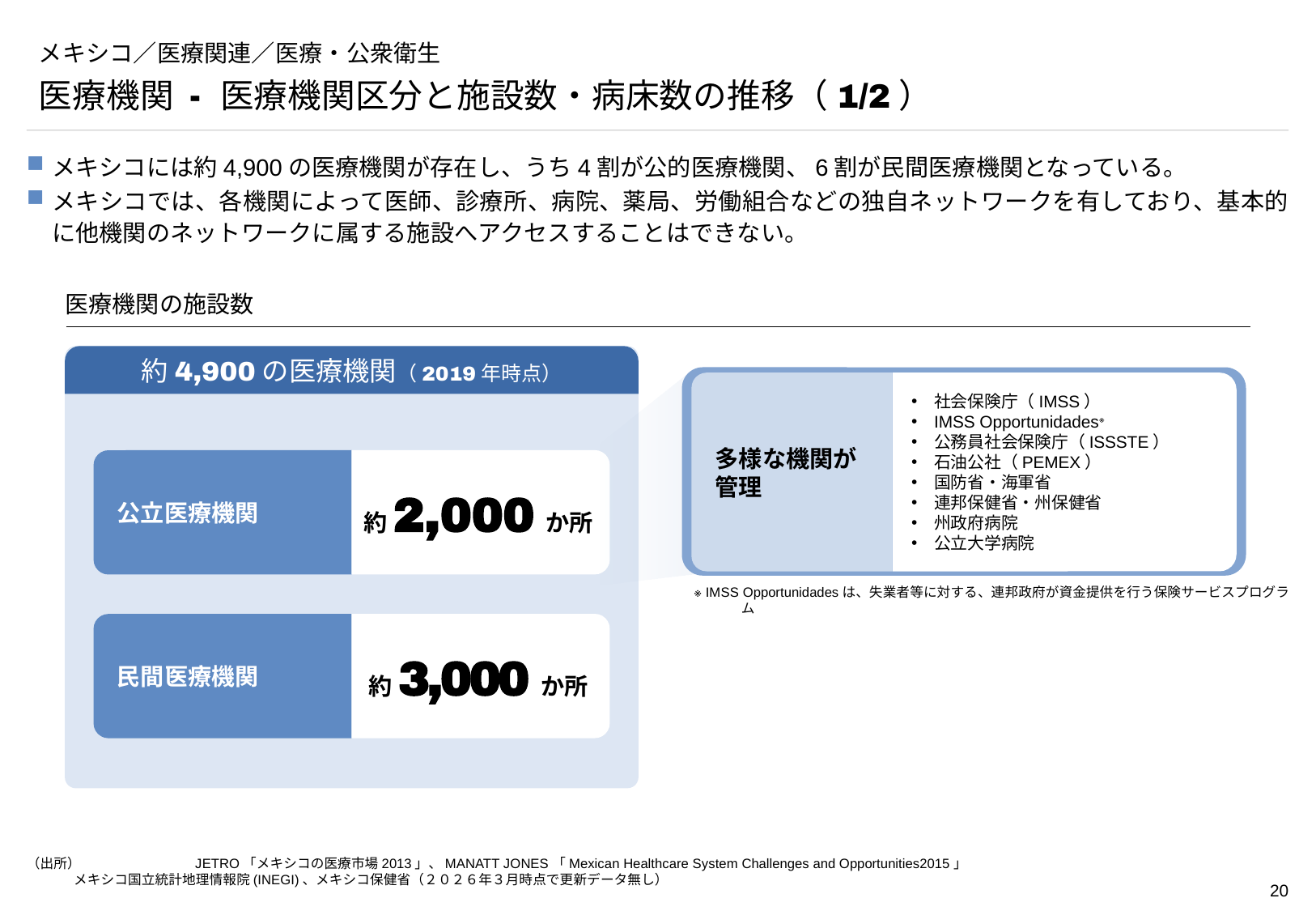

# メキシコ／医療関連／医療・公衆衛生
医療機関 - 医療機関区分と施設数・病床数の推移（1/2）
メキシコには約4,900の医療機関が存在し、うち4割が公的医療機関、6割が民間医療機関となっている。
メキシコでは、各機関によって医師、診療所、病院、薬局、労働組合などの独自ネットワークを有しており、基本的に他機関のネットワークに属する施設へアクセスすることはできない。

医療機関の施設数
社会保険庁（IMSS）
IMSS Opportunidades※
公務員社会保険庁（ISSSTE）
石油公社（PEMEX）
国防省・海軍省
連邦保健省・州保健省
州政府病院
公立大学病院

約4,900の医療機関（2019年時点）

多様な機関が
管理
約2,000か所
公立医療機関
民間医療機関
約3,000か所
※ IMSS Opportunidadesは、失業者等に対する、連邦政府が資金提供を行う保険サービスプログラム
（出所）	JETRO「メキシコの医療市場2013」、MANATT JONES「Mexican Healthcare System Challenges and Opportunities2015」
メキシコ国立統計地理情報院(INEGI)、メキシコ保健省（２０２６年３月時点で更新データ無し）